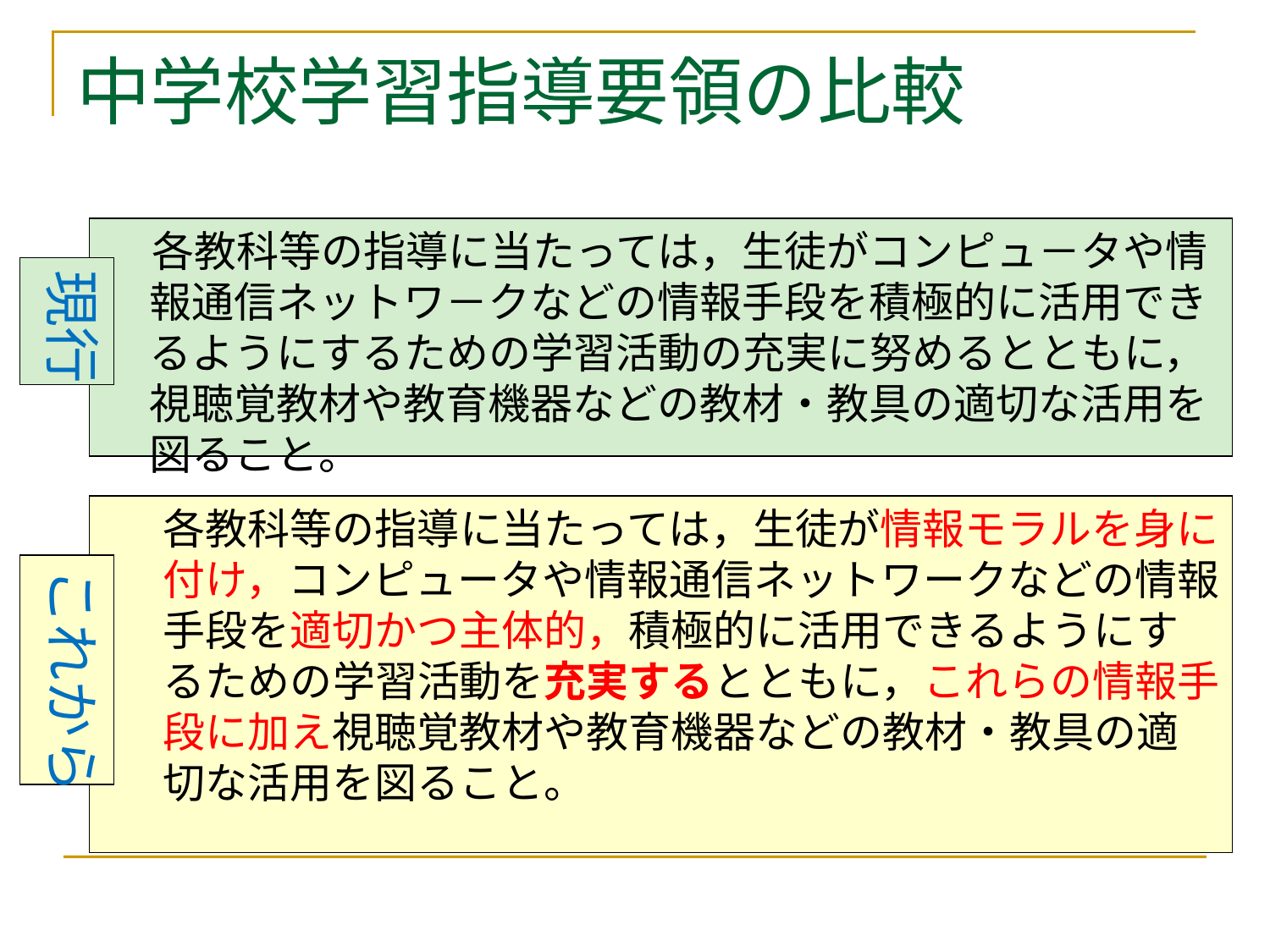

# 中学校学習指導要領の比較
各教科等の指導に当たっては，生徒がコンピュ－タや情報通信ネットワ－クなどの情報手段を積極的に活用できるようにするための学習活動の充実に努めるとともに，視聴覚教材や教育機器などの教材・教具の適切な活用を図ること。

現行
各教科等の指導に当たっては，生徒が情報モラルを身に付け，コンピュータや情報通信ネットワークなどの情報手段を適切かつ主体的，積極的に活用できるようにするための学習活動を充実するとともに，これらの情報手段に加え視聴覚教材や教育機器などの教材・教具の適切な活用を図ること。

これから